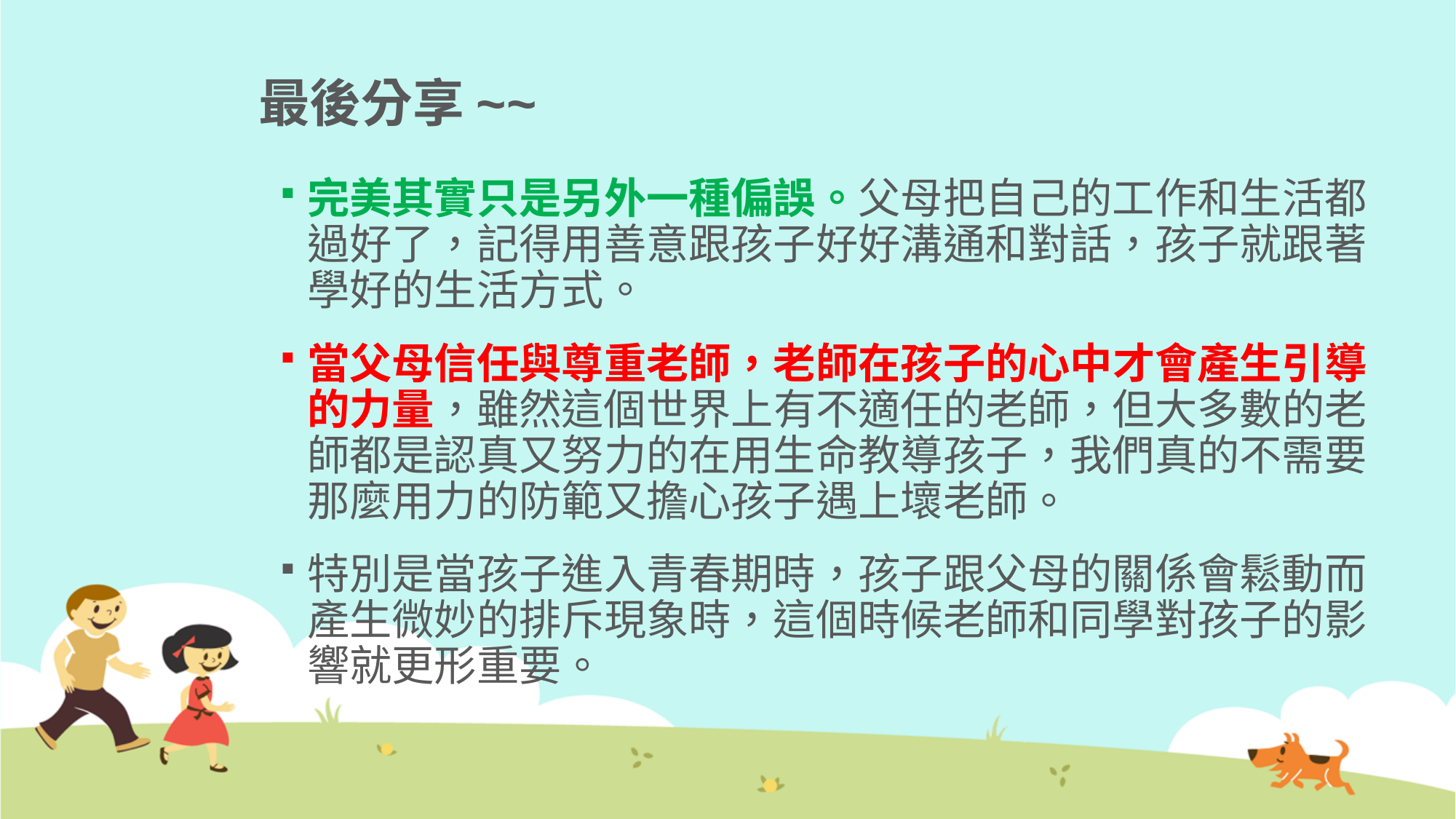

# 最後分享~~
完美其實只是另外一種偏誤。父母把自己的工作和生活都過好了，記得用善意跟孩子好好溝通和對話，孩子就跟著學好的生活方式。
當父母信任與尊重老師，老師在孩子的心中才會產生引導的力量，雖然這個世界上有不適任的老師，但大多數的老師都是認真又努力的在用生命教導孩子，我們真的不需要那麼用力的防範又擔心孩子遇上壞老師。
特別是當孩子進入青春期時，孩子跟父母的關係會鬆動而產生微妙的排斥現象時，這個時候老師和同學對孩子的影響就更形重要。